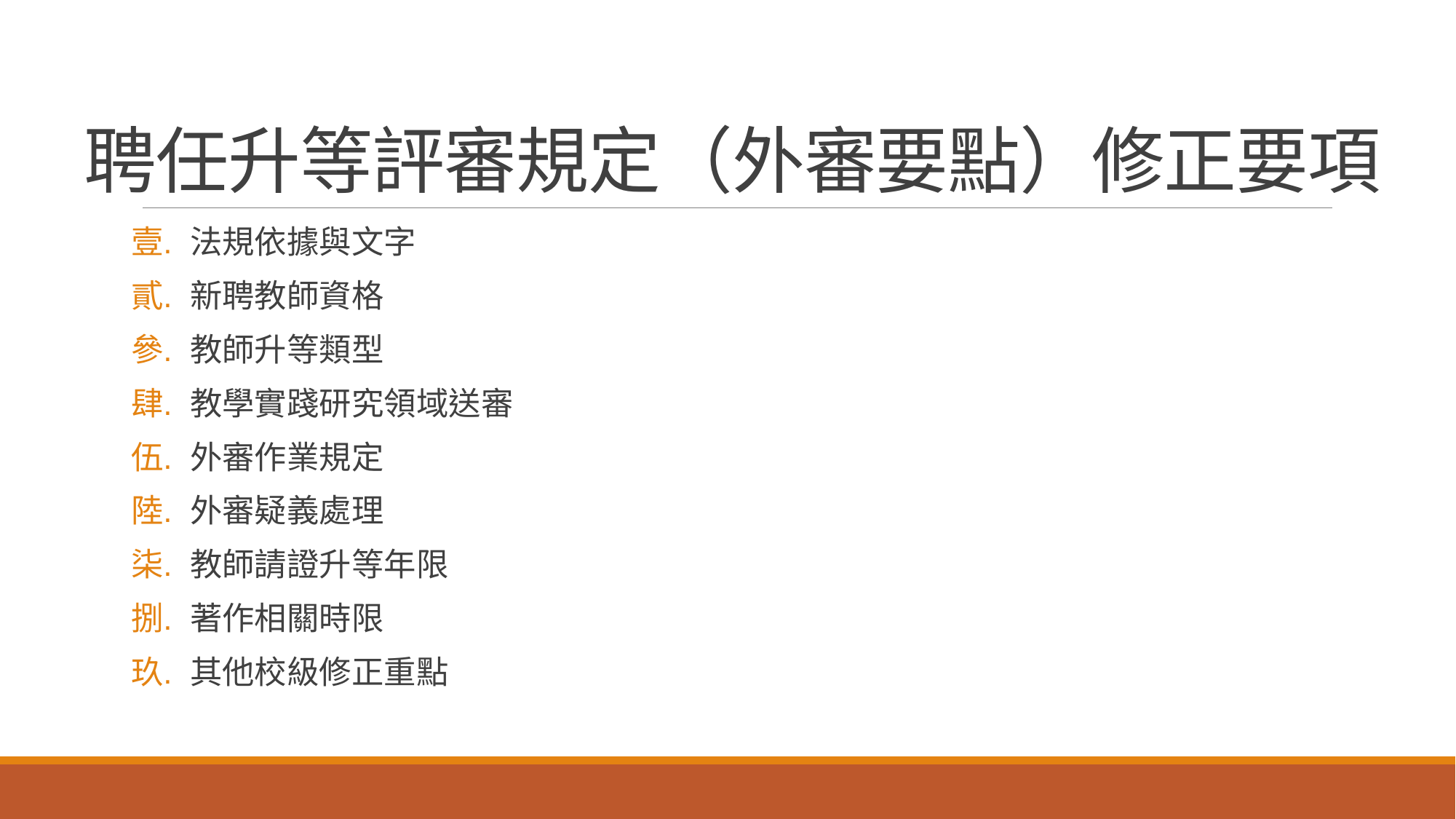

# 聘任升等評審規定（外審要點）修正要項
法規依據與文字
新聘教師資格
教師升等類型
教學實踐研究領域送審
外審作業規定
外審疑義處理
教師請證升等年限
著作相關時限
其他校級修正重點